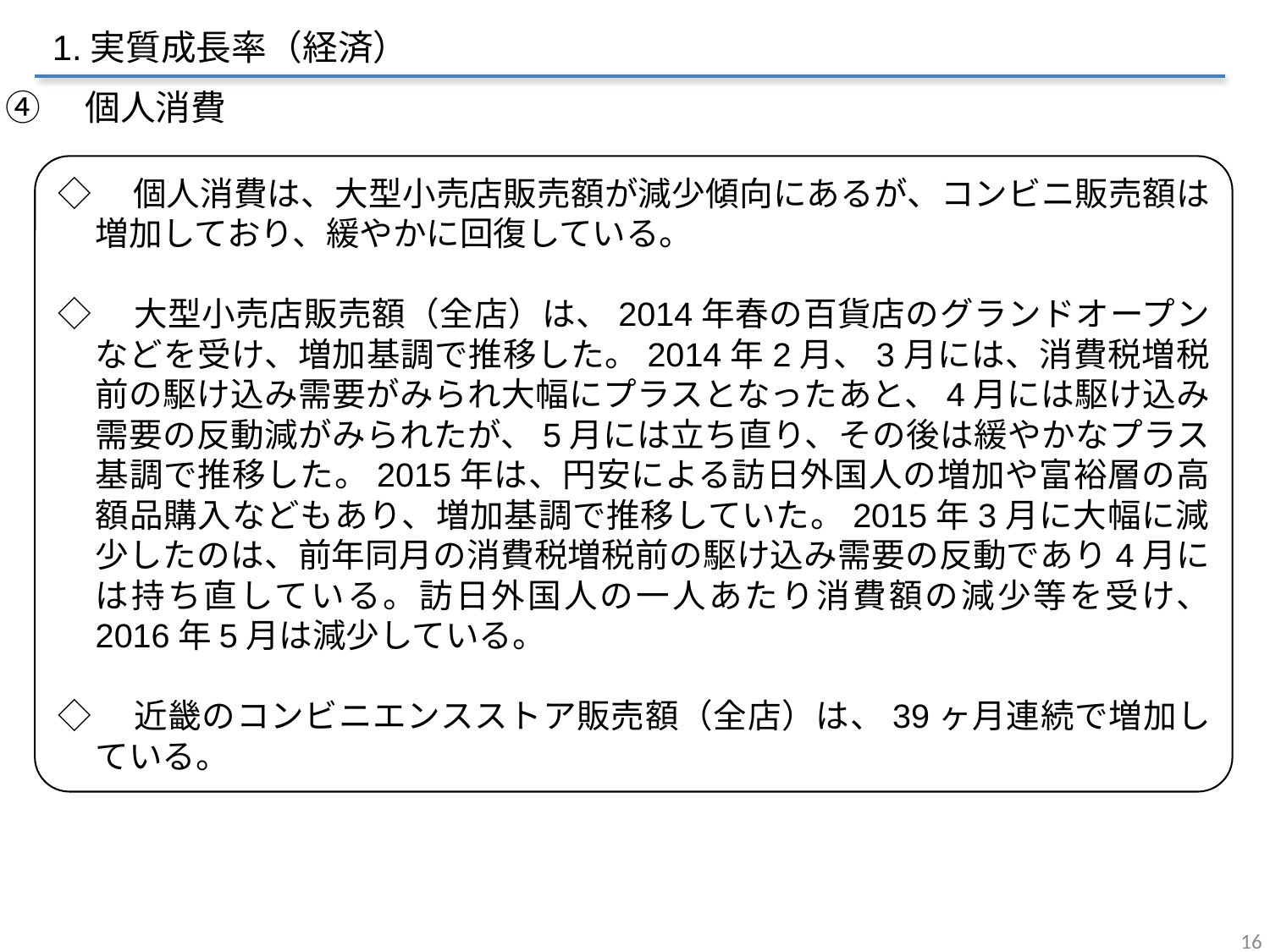

1.実質成長率（経済）
④　個人消費
◇　個人消費は、大型小売店販売額が減少傾向にあるが、コンビニ販売額は増加しており、緩やかに回復している。

◇　大型小売店販売額（全店）は、2014年春の百貨店のグランドオープンなどを受け、増加基調で推移した。2014年2月、3月には、消費税増税前の駆け込み需要がみられ大幅にプラスとなったあと、4月には駆け込み需要の反動減がみられたが、5月には立ち直り、その後は緩やかなプラス基調で推移した。2015年は、円安による訪日外国人の増加や富裕層の高額品購入などもあり、増加基調で推移していた。2015年3月に大幅に減少したのは、前年同月の消費税増税前の駆け込み需要の反動であり4月には持ち直している。訪日外国人の一人あたり消費額の減少等を受け、 2016年5月は減少している。

◇　近畿のコンビニエンスストア販売額（全店）は、39ヶ月連続で増加している。
16